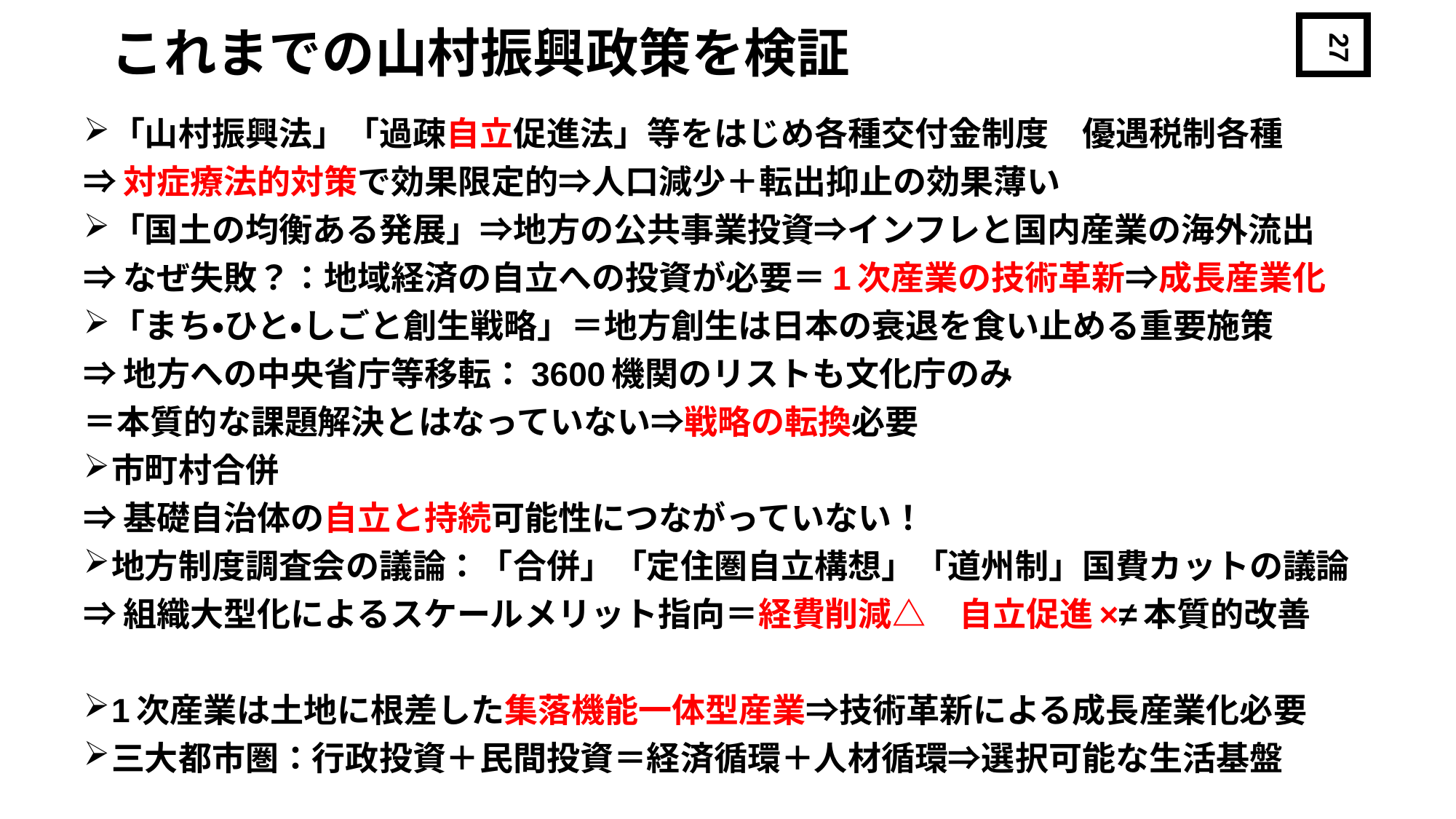

# これまでの山村振興政策を検証
27
「山村振興法」「過疎自立促進法」等をはじめ各種交付金制度　優遇税制各種
⇒対症療法的対策で効果限定的⇒人口減少＋転出抑止の効果薄い
「国土の均衡ある発展」⇒地方の公共事業投資⇒インフレと国内産業の海外流出
⇒なぜ失敗？：地域経済の自立への投資が必要＝1次産業の技術革新⇒成長産業化
「まち・ひと・しごと創生戦略」＝地方創生は日本の衰退を食い止める重要施策
⇒地方への中央省庁等移転：3600機関のリストも文化庁のみ
＝本質的な課題解決とはなっていない⇒戦略の転換必要
市町村合併
⇒基礎自治体の自立と持続可能性につながっていない！
地方制度調査会の議論：「合併」「定住圏自立構想」「道州制」国費カットの議論
⇒組織大型化によるスケールメリット指向＝経費削減△　自立促進×≠本質的改善

1次産業は土地に根差した集落機能一体型産業⇒技術革新による成長産業化必要
三大都市圏：行政投資＋民間投資＝経済循環＋人材循環⇒選択可能な生活基盤